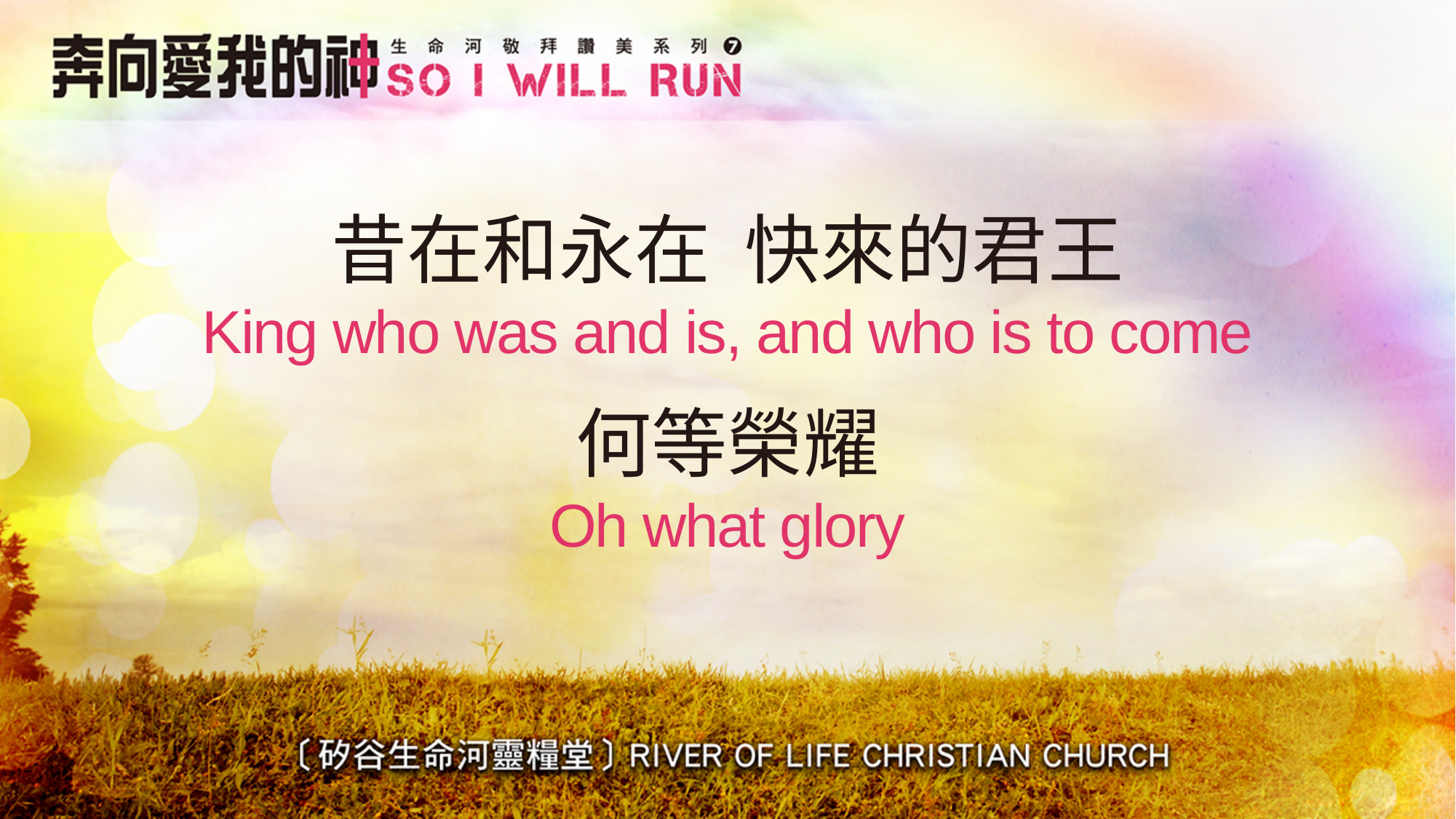

# 昔在和永在  快來的君王 King who was and is, and who is to come
何等榮耀
Oh what glory